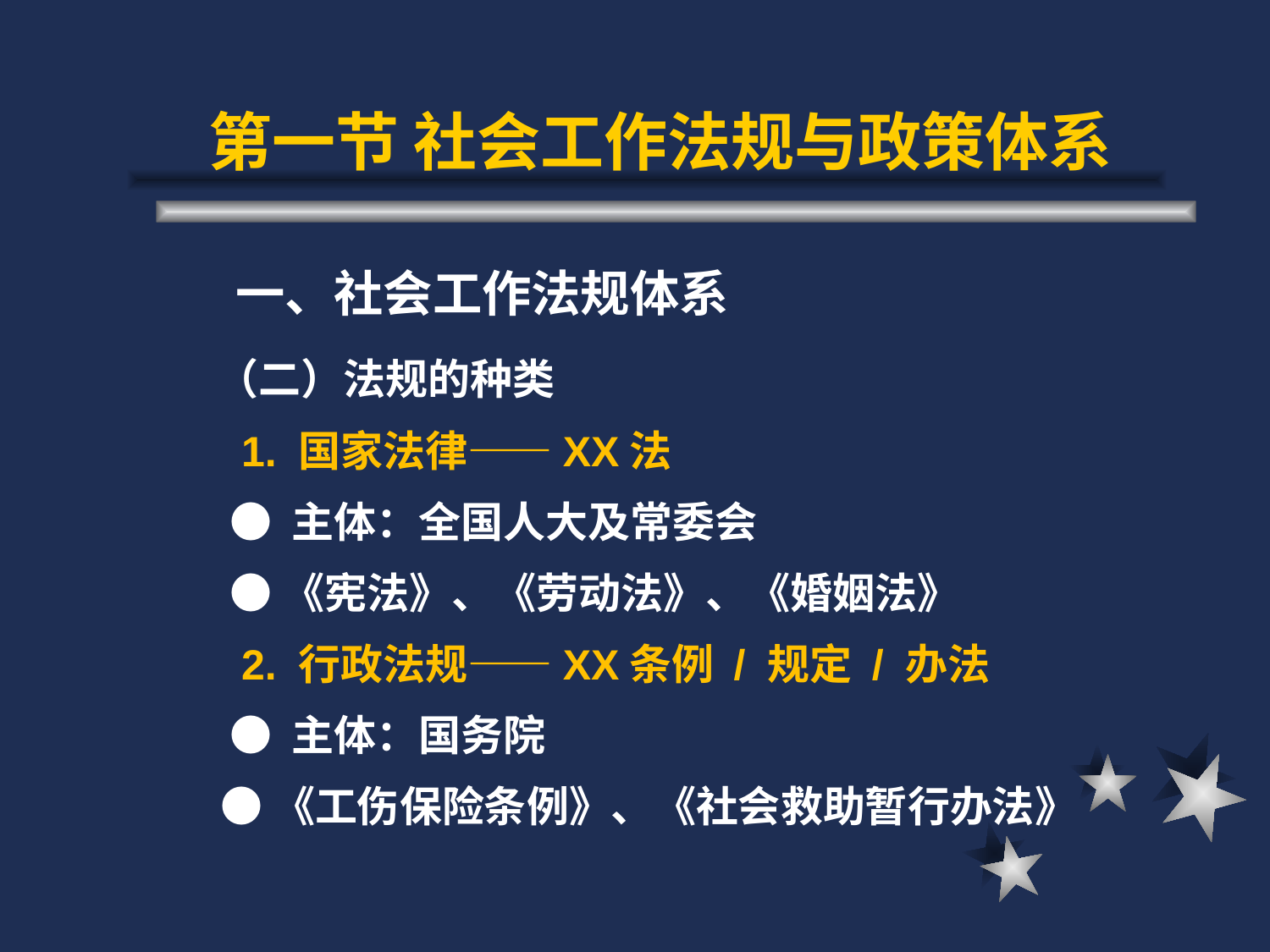

# 第一节 社会工作法规与政策体系
    一、社会工作法规体系
  （二）法规的种类
     1. 国家法律——XX法
     ● 主体：全国人大及常委会
     ●《宪法》、《劳动法》、《婚姻法》
     2. 行政法规——XX条例 / 规定 / 办法
     ● 主体：国务院
    ●《工伤保险条例》、《社会救助暂行办法》
9